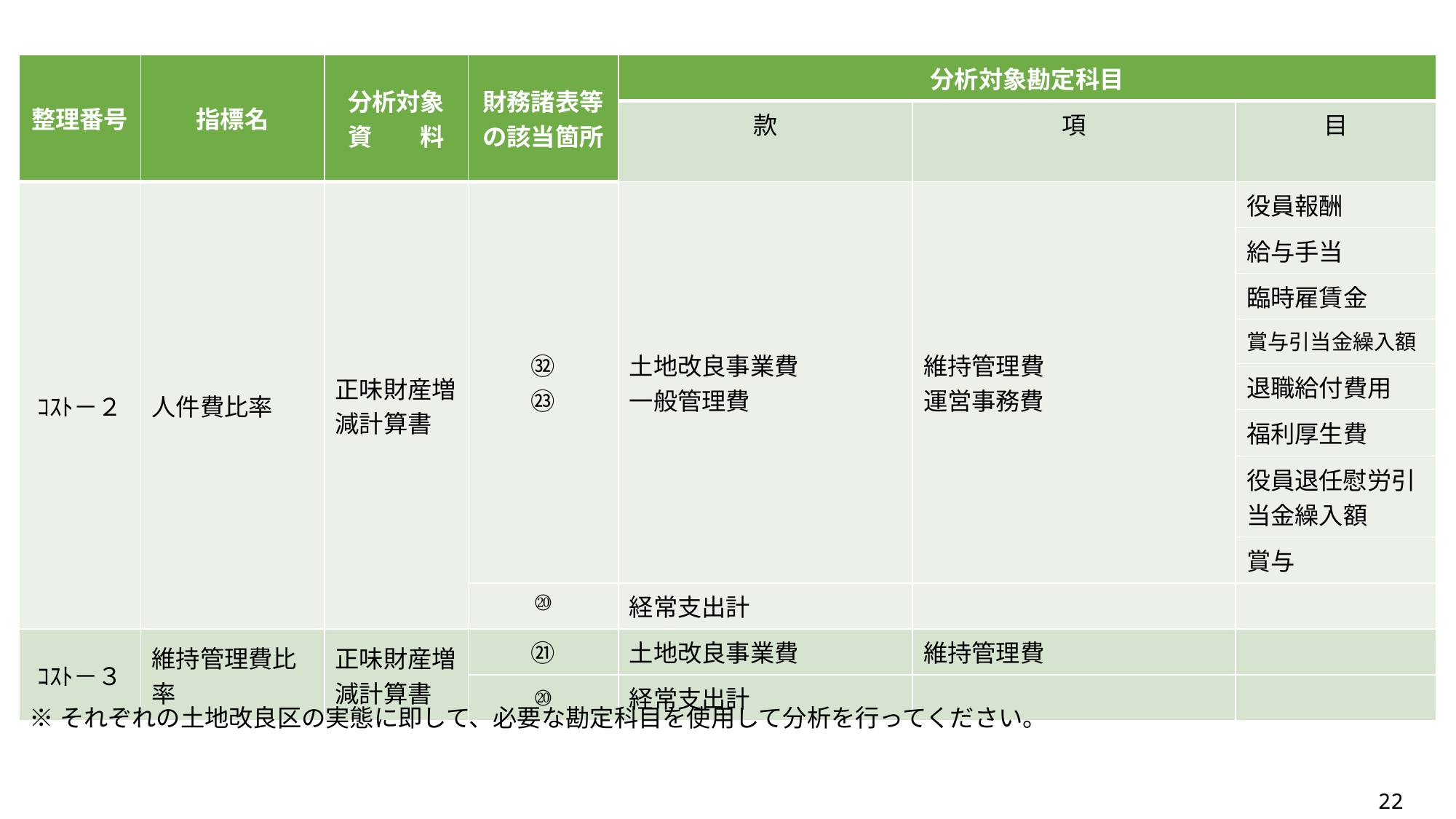

| 整理番号 | 指標名 | 分析対象 資　　料 | 財務諸表等 の該当箇所 | 分析対象勘定科目 |  |  |
| --- | --- | --- | --- | --- | --- | --- |
|  |  |  |  | 款 | 項 | 目 |
| ｺｽﾄ－２ | 人件費比率 | 正味財産増減計算書 | ㉜ ㉓ | 土地改良事業費 一般管理費 | 維持管理費 運営事務費 | 役員報酬 |
|  |  |  |  |  |  | 給与手当 |
|  |  |  |  |  |  | 臨時雇賃金 |
|  |  |  |  |  |  | 賞与引当金繰入額 |
|  |  |  |  |  |  | 退職給付費用 |
|  |  |  |  |  |  | 福利厚生費 |
|  |  |  |  |  |  | 役員退任慰労引当金繰入額 |
|  |  |  |  |  |  | 賞与 |
|  |  |  | ⑳ | 経常支出計 |  |  |
| ｺｽﾄ－３ | 維持管理費比率 | 正味財産増減計算書 | ㉑ | 土地改良事業費 | 維持管理費 |  |
|  |  |  | ⑳ | 経常支出計 |  |  |
※それぞれの土地改良区の実態に即して、必要な勘定科目を使用して分析を行ってください。
22